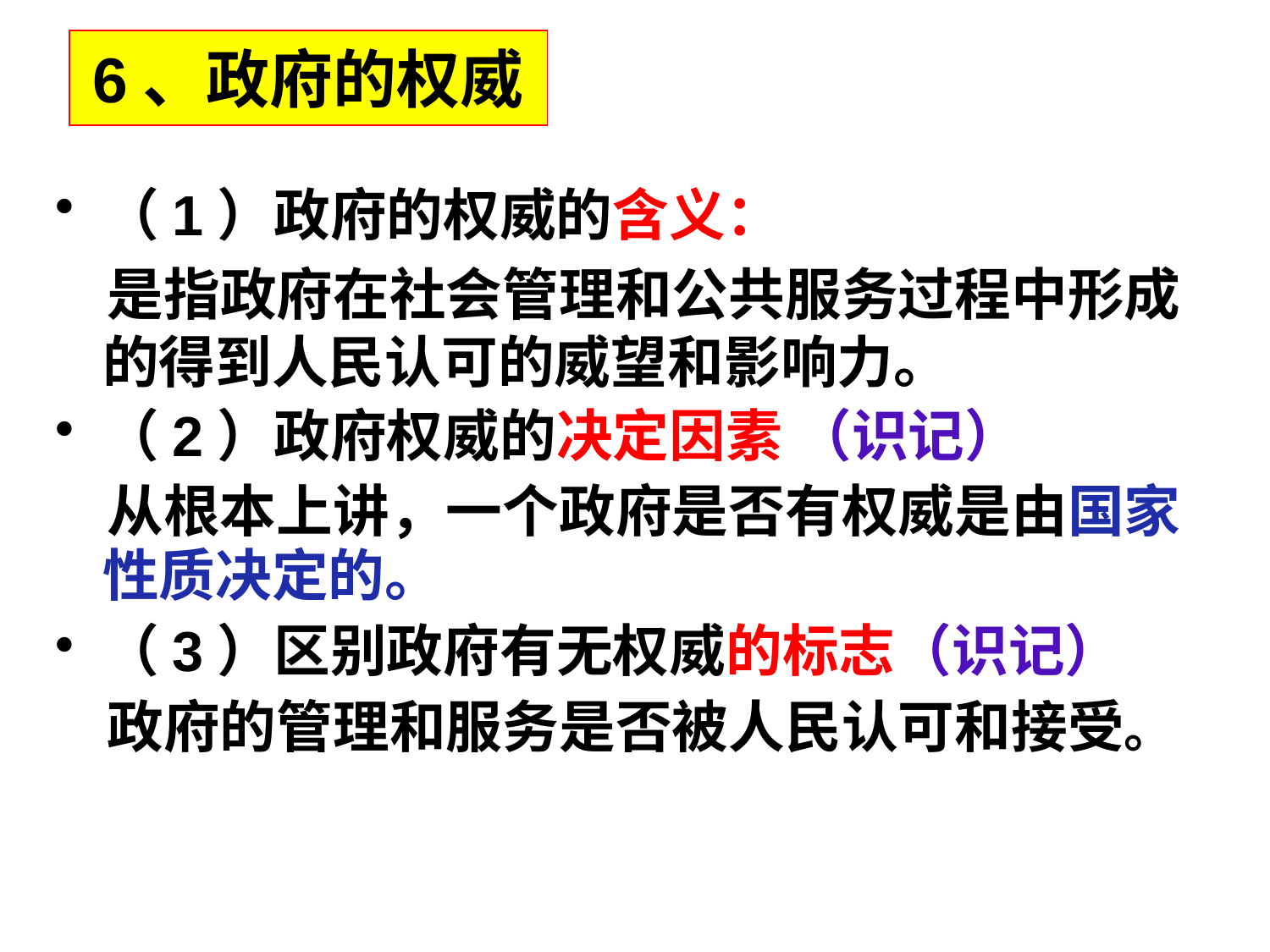

6、政府的权威
（1）政府的权威的含义：
   是指政府在社会管理和公共服务过程中形成的得到人民认可的威望和影响力。
（2）政府权威的决定因素 （识记）
   从根本上讲，一个政府是否有权威是由国家性质决定的。
（3）区别政府有无权威的标志（识记）
   政府的管理和服务是否被人民认可和接受。